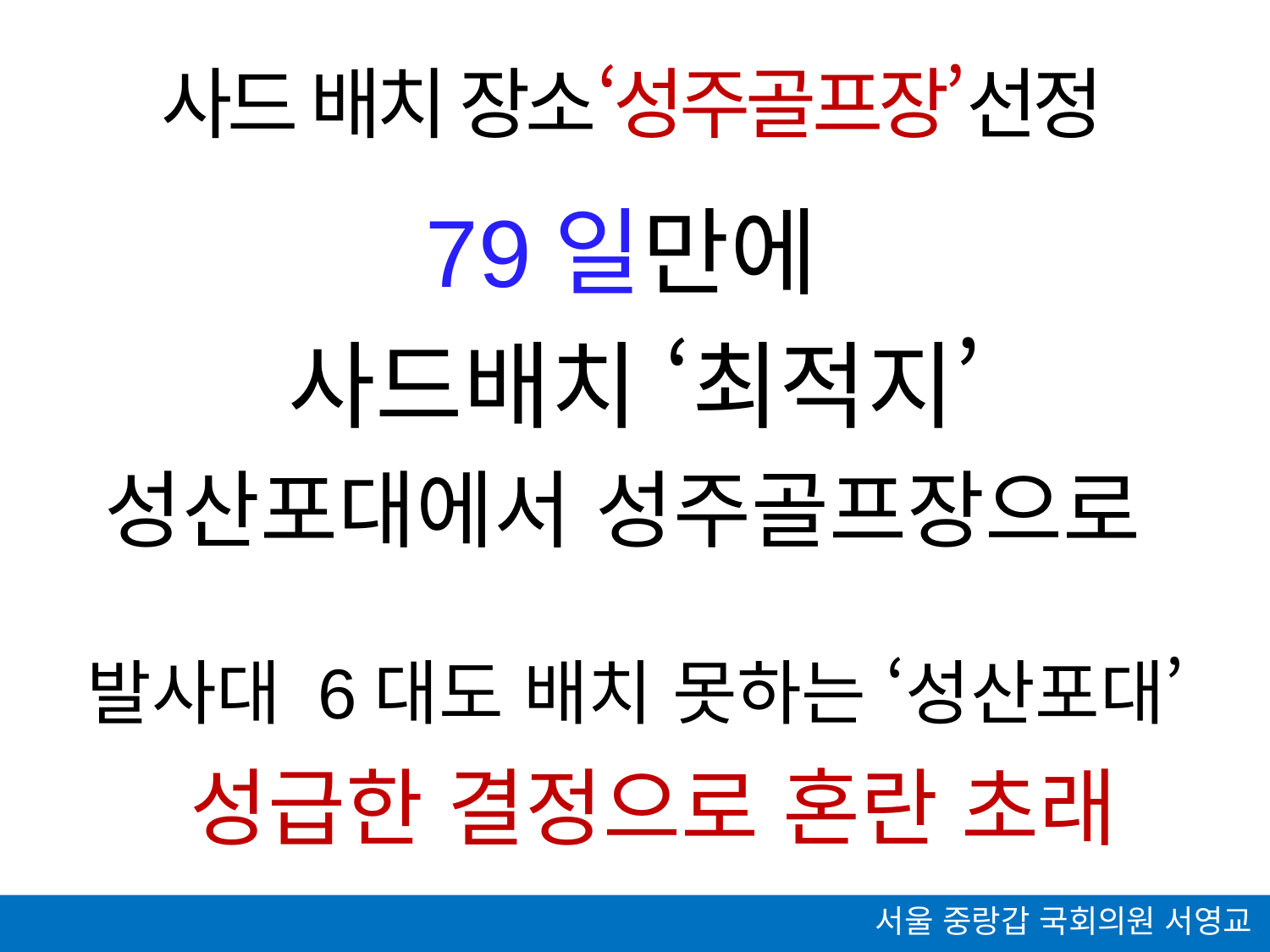

# 사드 배치 장소‘성주골프장’선정
79일만에
사드배치 ‘최적지’
성산포대에서 성주골프장으로

발사대 6대도 배치 못하는 ‘성산포대’

 성급한 결정으로 혼란 초래

서울 중랑갑 국회의원 서영교